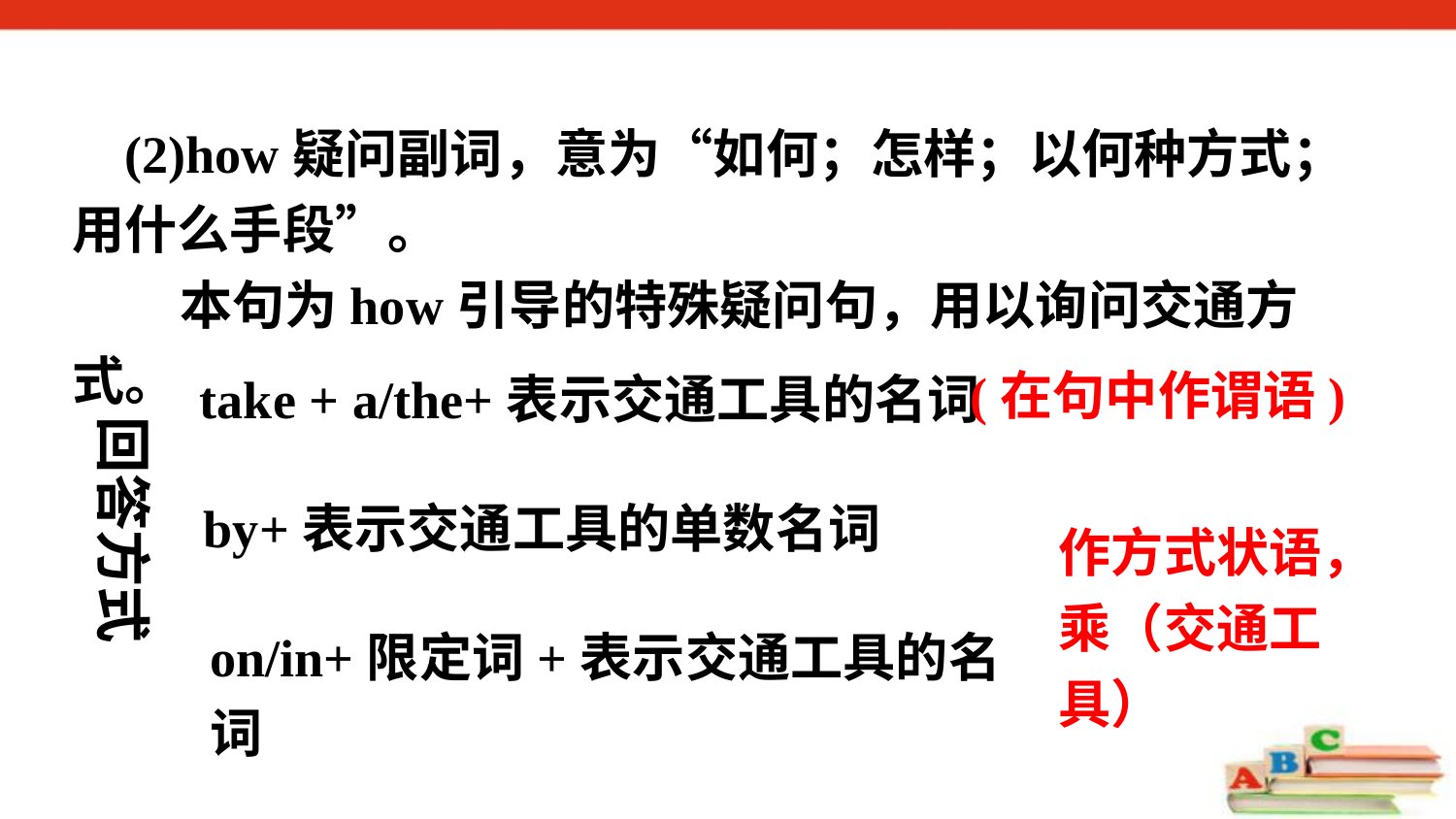

(2)how疑问副词，意为“如何；怎样；以何种方式；用什么手段”。
        本句为how引导的特殊疑问句，用以询问交通方式。
(在句中作谓语)
take + a/the+表示交通工具的名词

回答方式
by+表示交通工具的单数名词
作方式状语， 乘（交通工具）

on/in+限定词+表示交通工具的名词